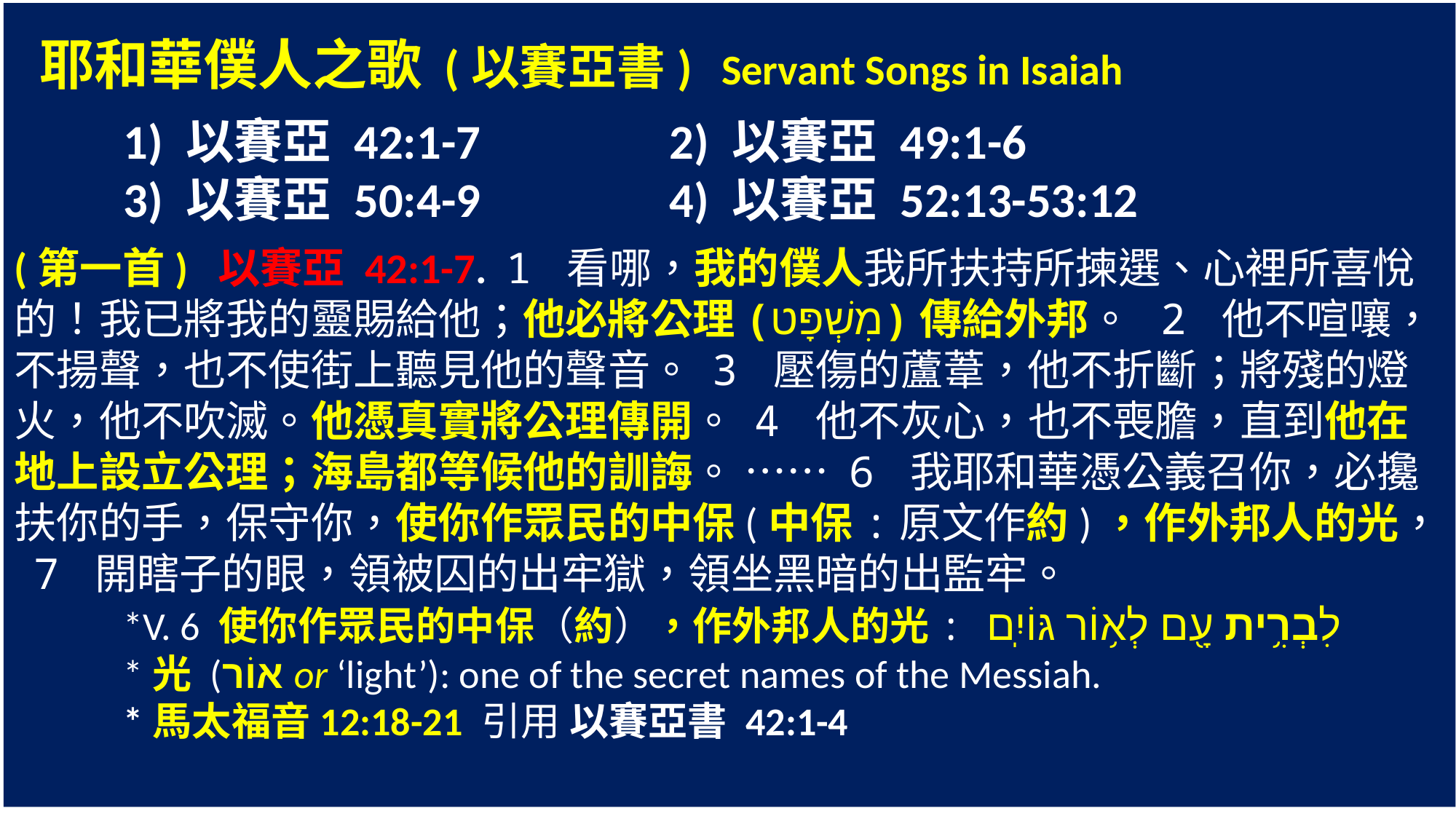

耶和華僕人之歌 (以賽亞書) Servant Songs in Isaiah

	1) 以賽亞 42:1-7		2) 以賽亞 49:1-6
	3) 以賽亞 50:4-9 		4) 以賽亞 52:13-53:12

(第一首)  以賽亞 42:1-7.  1 看哪，我的僕人我所扶持所揀選、心裡所喜悅的！我已將我的靈賜給他；他必將公理(מִשְׁפָּט)傳給外邦。  2 他不喧嚷，不揚聲，也不使街上聽見他的聲音。 3 壓傷的蘆葦，他不折斷；將殘的燈火，他不吹滅。他憑真實將公理傳開。 4 他不灰心，也不喪膽，直到他在地上設立公理；海島都等候他的訓誨。 …… 6 我耶和華憑公義召你，必攙扶你的手，保守你，使你作眾民的中保(中保:原文作約)，作外邦人的光，  7 開瞎子的眼，領被囚的出牢獄，領坐黑暗的出監牢。
	*V. 6 使你作眾民的中保（約），作外邦人的光: לִבְרִ֥ית עָ֖ם לְא֥וֹר גּוֹיִֽם
	*光 (אוֹר or ‘light’): one of the secret names of the Messiah.
	*馬太福音12:18-21 引用 以賽亞書 42:1-4